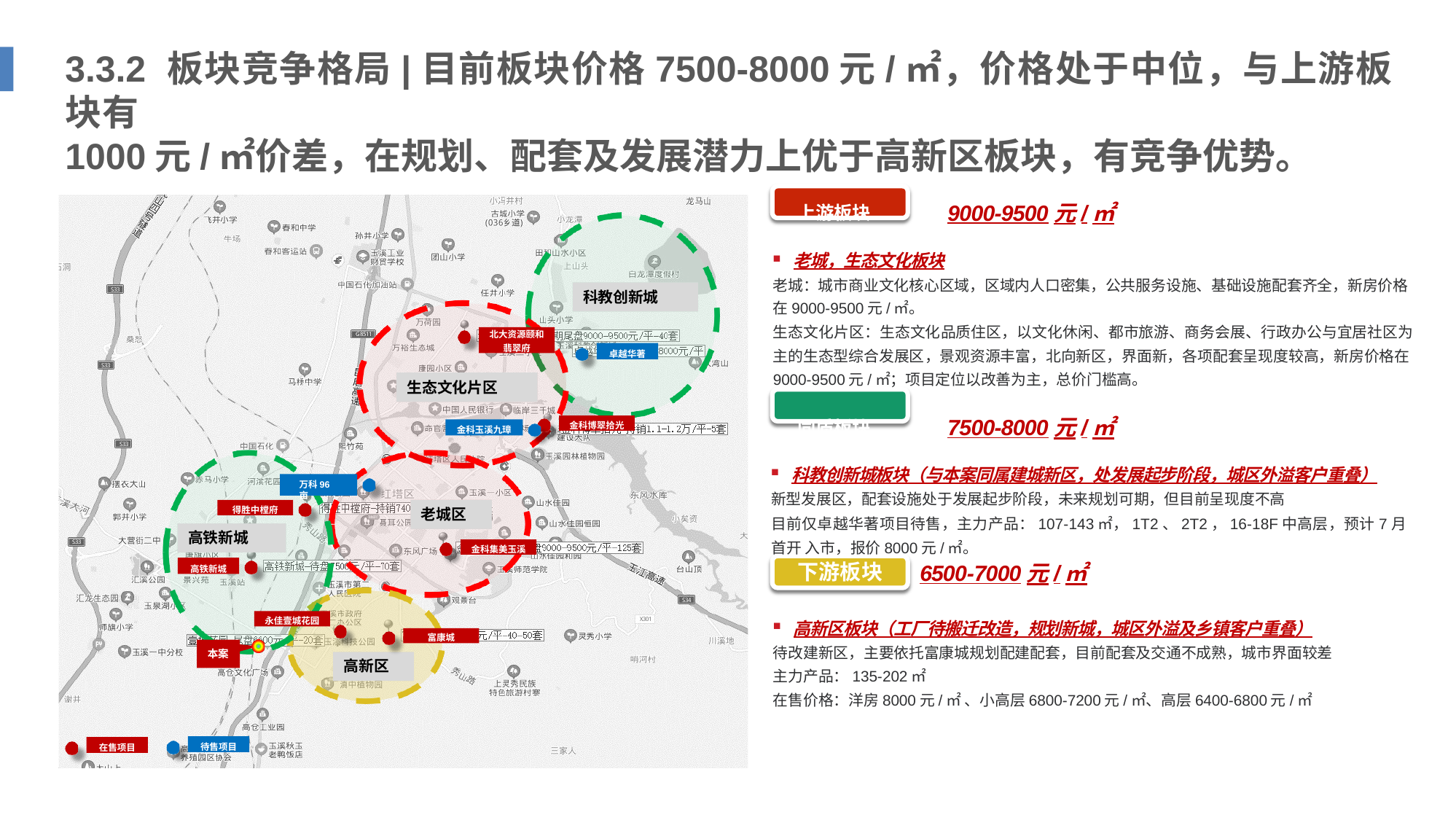

# 3.3.2	板块竞争格局|目前板块价格7500-8000元/㎡，价格处于中位，与上游板块有
1000元/㎡价差，在规划、配套及发展潜力上优于高新区板块，有竞争优势。

上游板块	9000-9500元/㎡
老城，生态文化板块
老城：城市商业文化核心区域，区域内人口密集，公共服务设施、基础设施配套齐全，新房价格 在9000-9500元/㎡。
生态文化片区：生态文化品质住区，以文化休闲、都市旅游、商务会展、行政办公与宜居社区为 主的生态型综合发展区，景观资源丰富，北向新区，界面新，各项配套呈现度较高，新房价格在  9000-9500元/㎡；项目定位以改善为主，总价门槛高。
同质板块	7500-8000元/㎡
科教创新城板块（与本案同属建城新区，处发展起步阶段，城区外溢客户重叠）
新型发展区，配套设施处于发展起步阶段，未来规划可期，但目前呈现度不高
目前仅卓越华著项目待售，主力产品：107-143㎡，1T2、2T2，16-18F中高层，预计7月首开 入市，报价8000元/㎡。

科教创新城
北大资源颐和
翡翠府

卓越华著

生态文化片区

金科博翠拾光

金科玉溪九璋

万科96亩

得胜中樘府

老城区
高铁新城
金科集美玉溪

下游板块
6500-7000元/㎡
高铁新城

高新区板块（工厂待搬迁改造，规划新城，城区外溢及乡镇客户重叠）
待改建新区，主要依托富康城规划配建配套，目前配套及交通不成熟，城市界面较差 主力产品：135-202㎡
在售价格：洋房8000元/㎡ 、小高层6800-7200元/㎡、高层6400-6800元/㎡
永佳壹城花园

富康城

本案
高新区
待售项目
在售项目